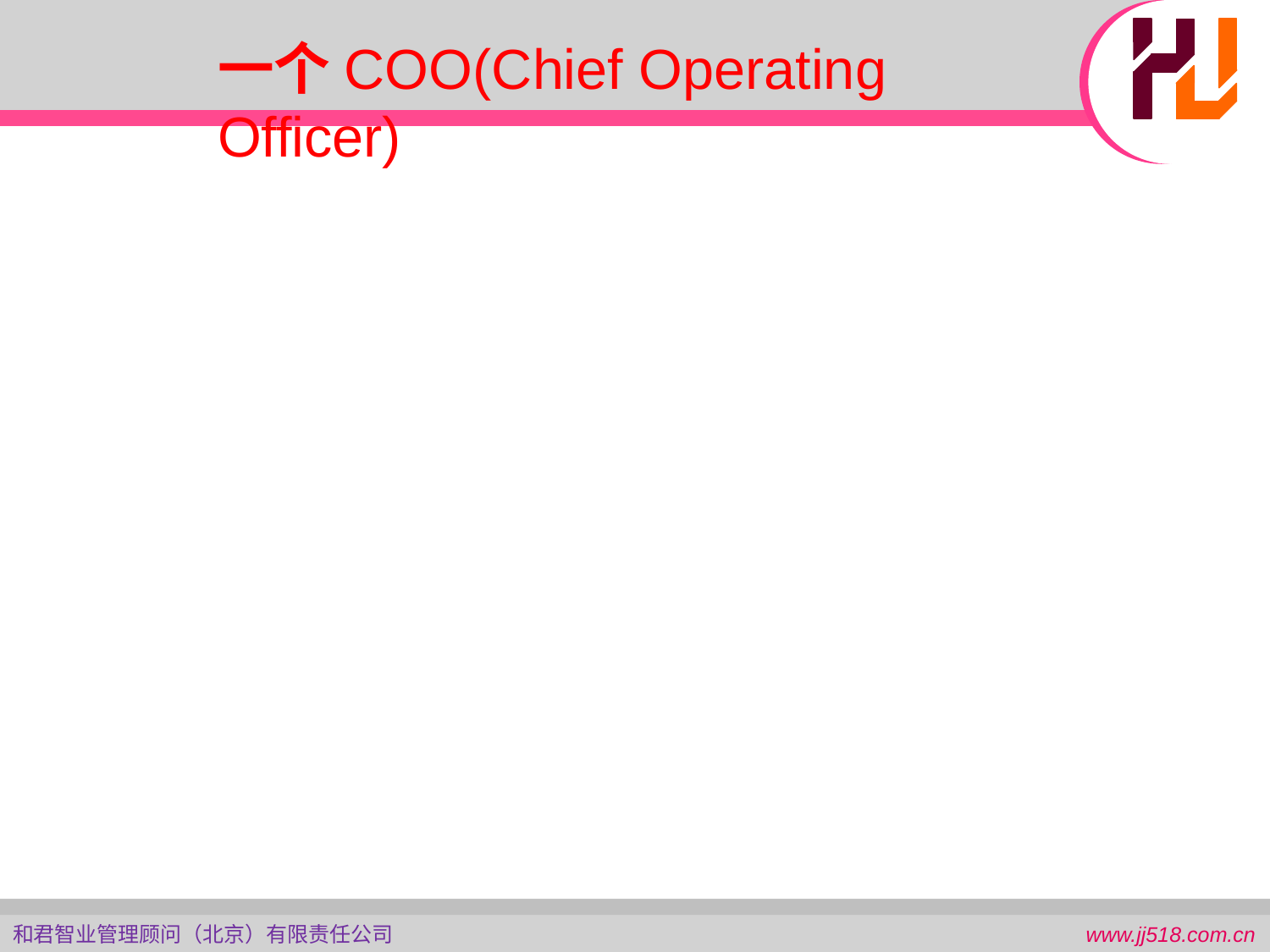

# 一个COO(Chief Operating Officer)
职责描述： COO是5K绩效管理的首席运营官，主要职责是作为独立第三方对执行的结果情况进行检查、监督，COO有依照制度与承诺进行检查监督权，裁决、奖罚与纠正的权力，但没有发布任何命令的权利。
直接汇报人：公司总裁